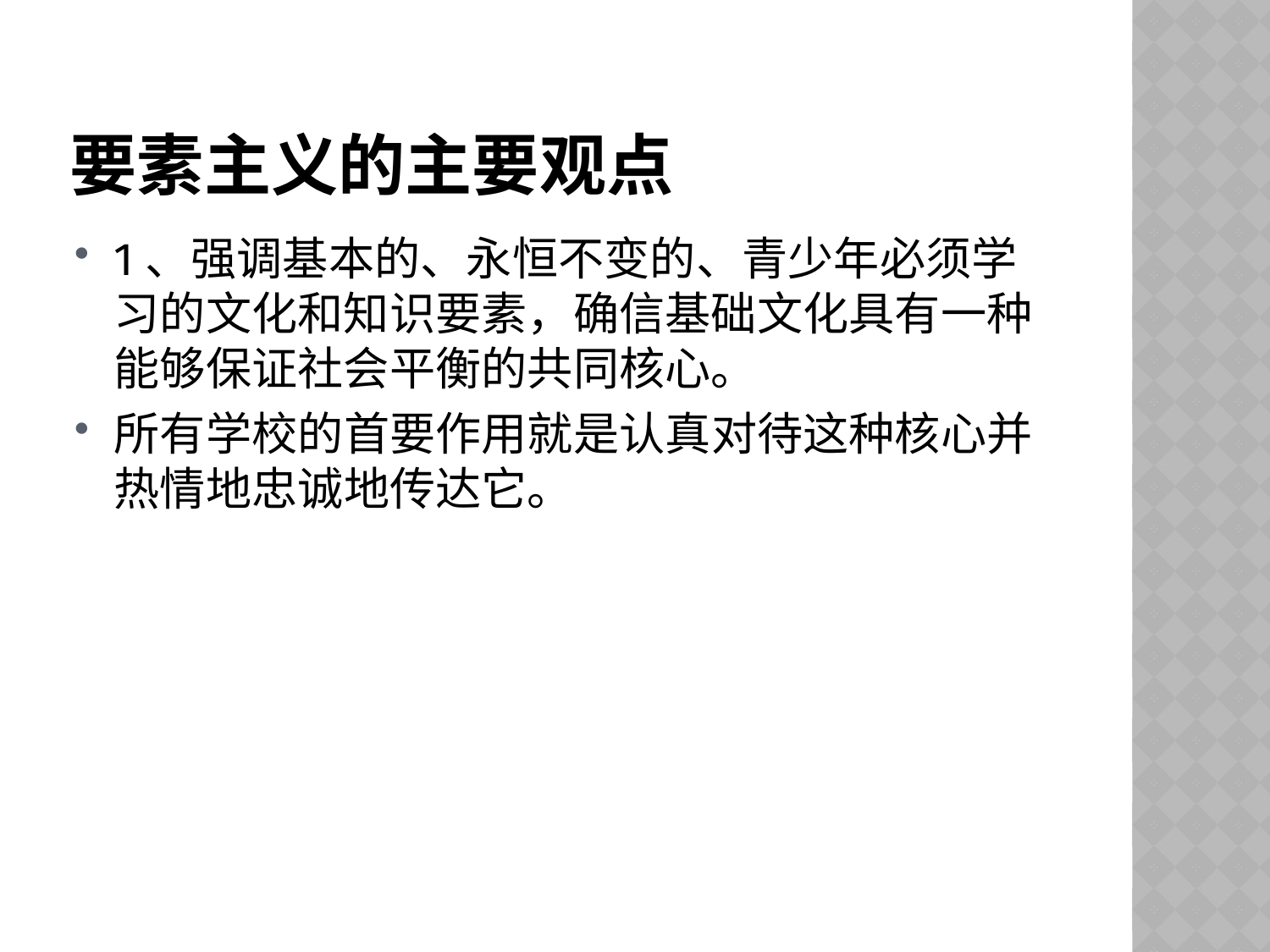

# 要素主义的主要观点
1、强调基本的、永恒不变的、青少年必须学习的文化和知识要素，确信基础文化具有一种能够保证社会平衡的共同核心。
所有学校的首要作用就是认真对待这种核心并热情地忠诚地传达它。